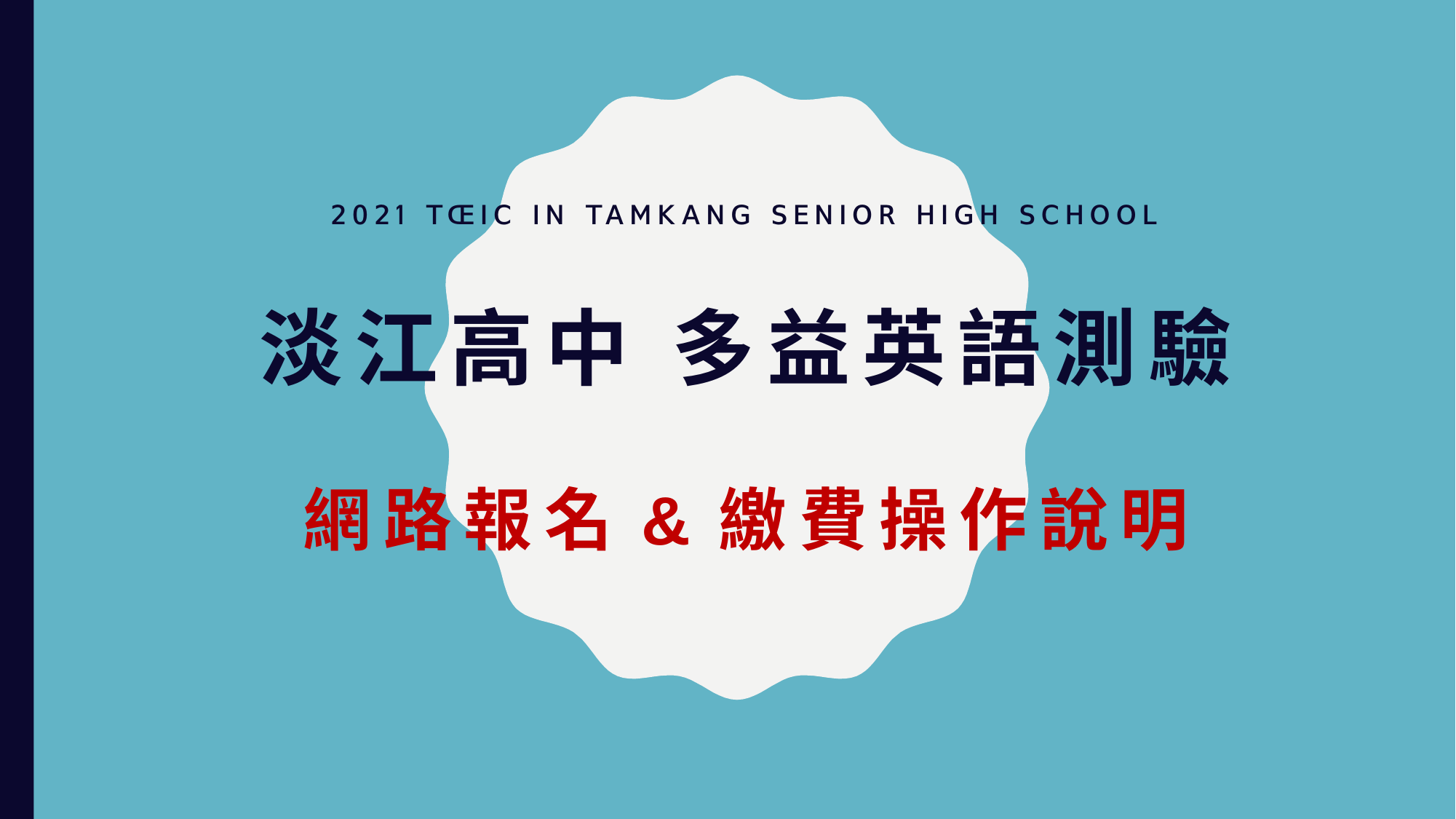

2021 TOEIC in Tamkang senior high school
# 淡江高中 多益英語測驗
網路報名&繳費操作說明